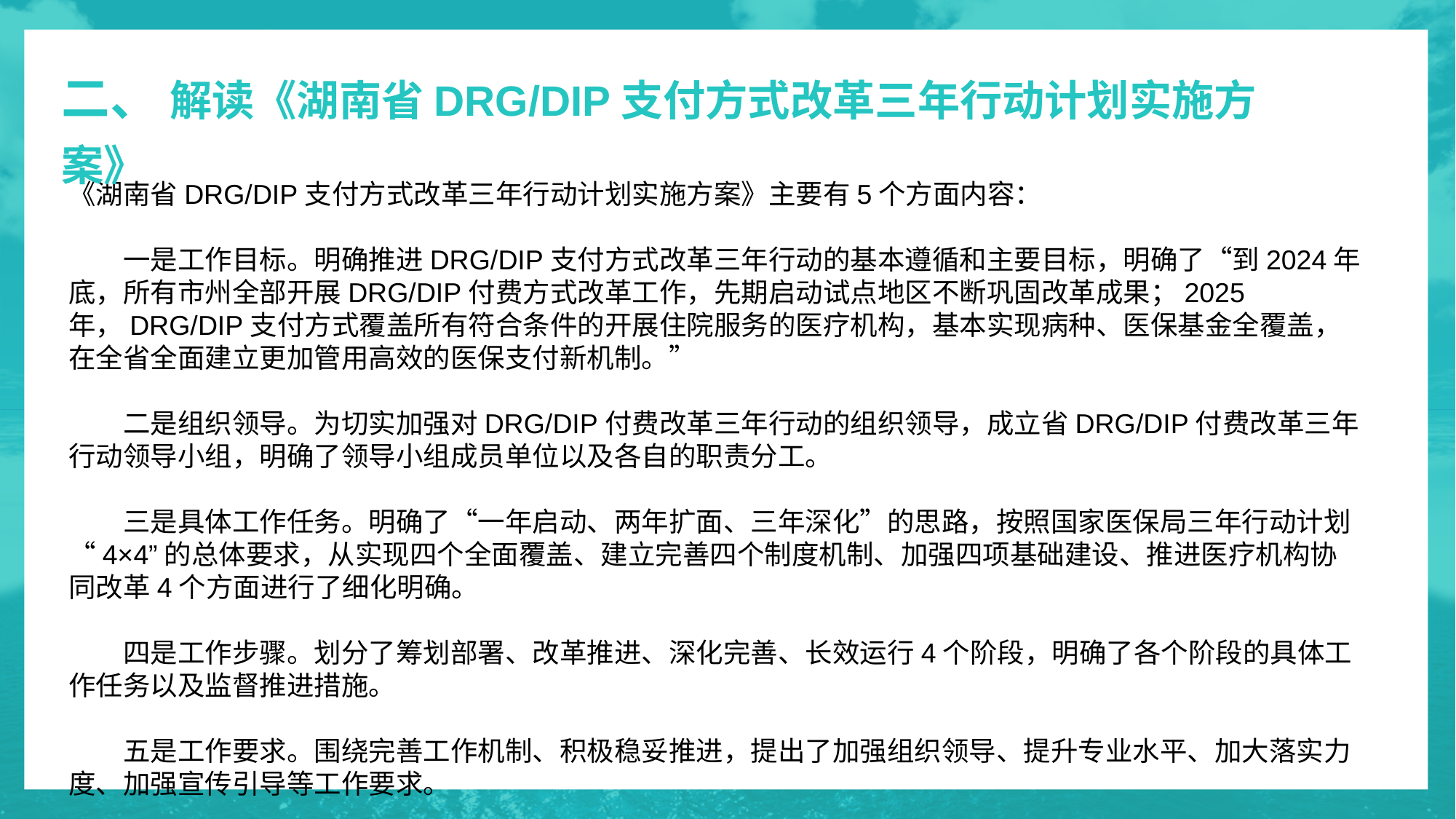

二、 解读《湖南省DRG/DIP支付方式改革三年行动计划实施方案》
《湖南省DRG/DIP支付方式改革三年行动计划实施方案》主要有5个方面内容：

　　一是工作目标。明确推进DRG/DIP支付方式改革三年行动的基本遵循和主要目标，明确了“到2024年底，所有市州全部开展DRG/DIP付费方式改革工作，先期启动试点地区不断巩固改革成果；2025年，DRG/DIP支付方式覆盖所有符合条件的开展住院服务的医疗机构，基本实现病种、医保基金全覆盖，在全省全面建立更加管用高效的医保支付新机制。”

　　二是组织领导。为切实加强对DRG/DIP付费改革三年行动的组织领导，成立省DRG/DIP付费改革三年行动领导小组，明确了领导小组成员单位以及各自的职责分工。

　　三是具体工作任务。明确了“一年启动、两年扩面、三年深化”的思路，按照国家医保局三年行动计划“4×4”的总体要求，从实现四个全面覆盖、建立完善四个制度机制、加强四项基础建设、推进医疗机构协同改革4个方面进行了细化明确。

　　四是工作步骤。划分了筹划部署、改革推进、深化完善、长效运行4个阶段，明确了各个阶段的具体工作任务以及监督推进措施。

　　五是工作要求。围绕完善工作机制、积极稳妥推进，提出了加强组织领导、提升专业水平、加大落实力度、加强宣传引导等工作要求。